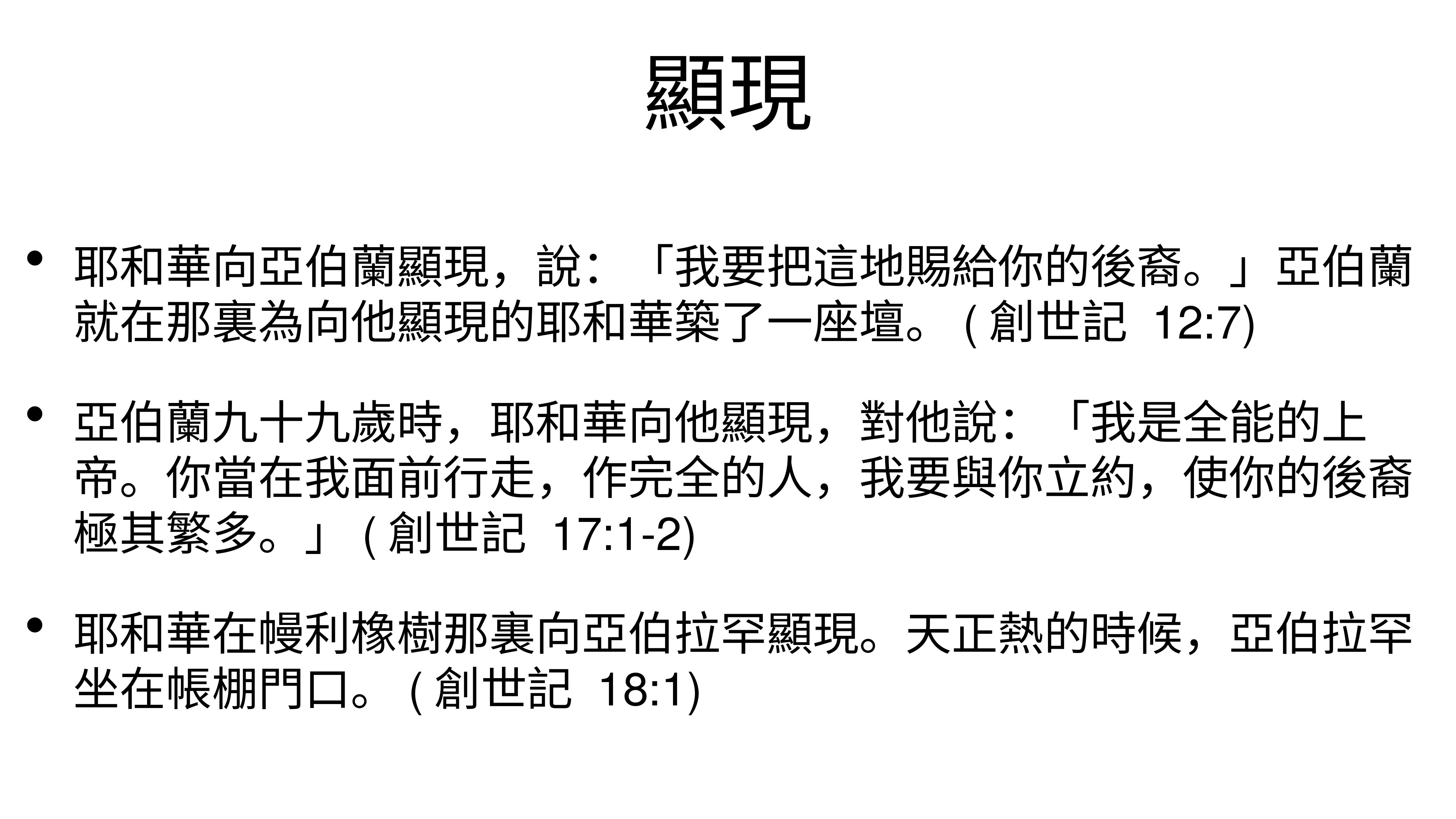

# 顯現
耶和華向亞伯蘭顯現，說：「我要把這地賜給你的後裔。」亞伯蘭就在那裏為向他顯現的耶和華築了一座壇。(創世記 12:7)
亞伯蘭九十九歲時，耶和華向他顯現，對他說：「我是全能的上帝。你當在我面前行走，作完全的人，我要與你立約，使你的後裔極其繁多。」(創世記 17:1-2)
耶和華在幔利橡樹那裏向亞伯拉罕顯現。天正熱的時候，亞伯拉罕坐在帳棚門口。(創世記 18:1)